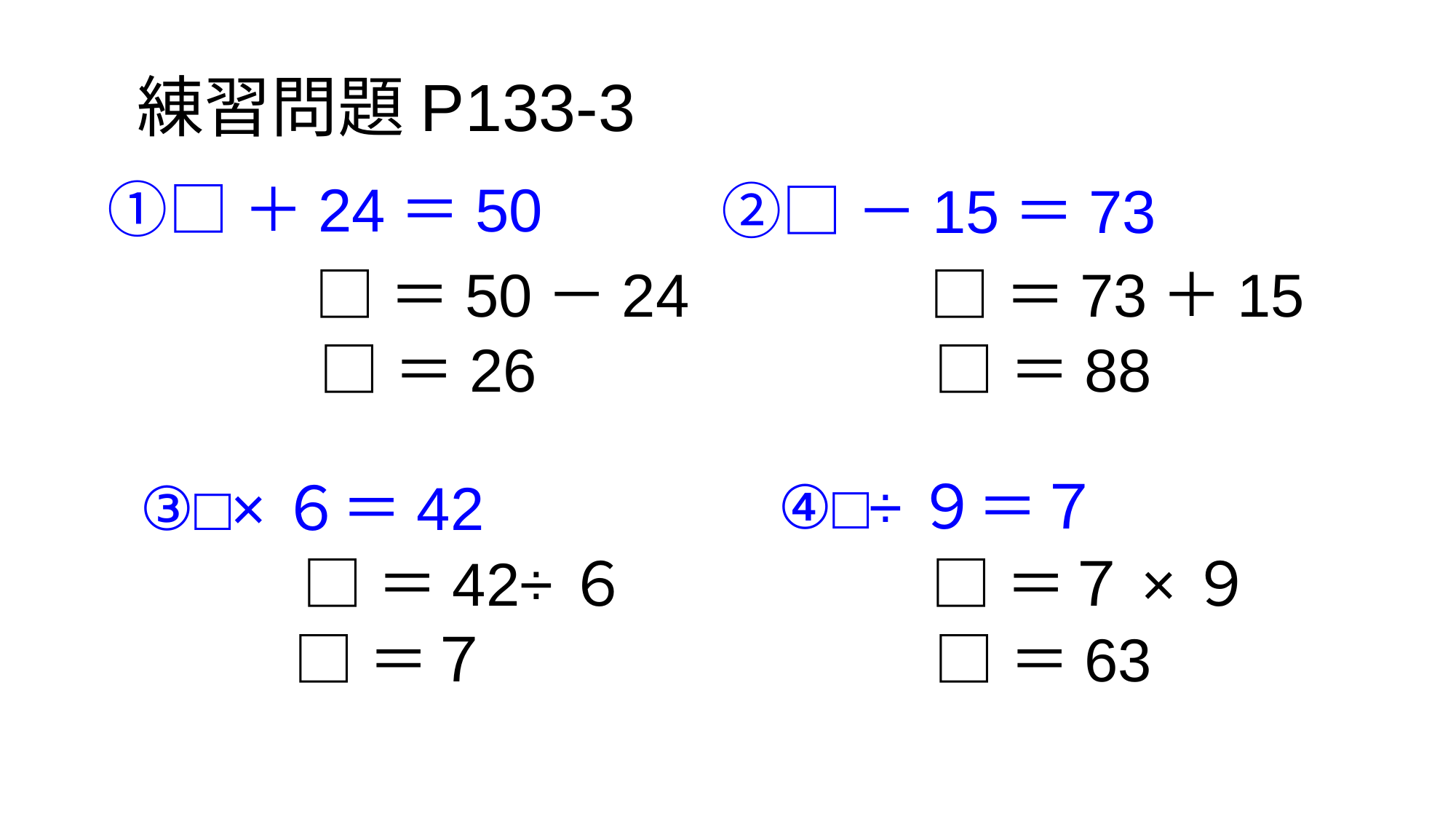

練習問題P133-3
①□＋24＝50
②□－15＝73
□＝50－24
□＝73＋15
□＝26
□＝88
④□÷９＝７
③□×６＝42
□＝42÷６
□＝７×９
□＝７
□＝63